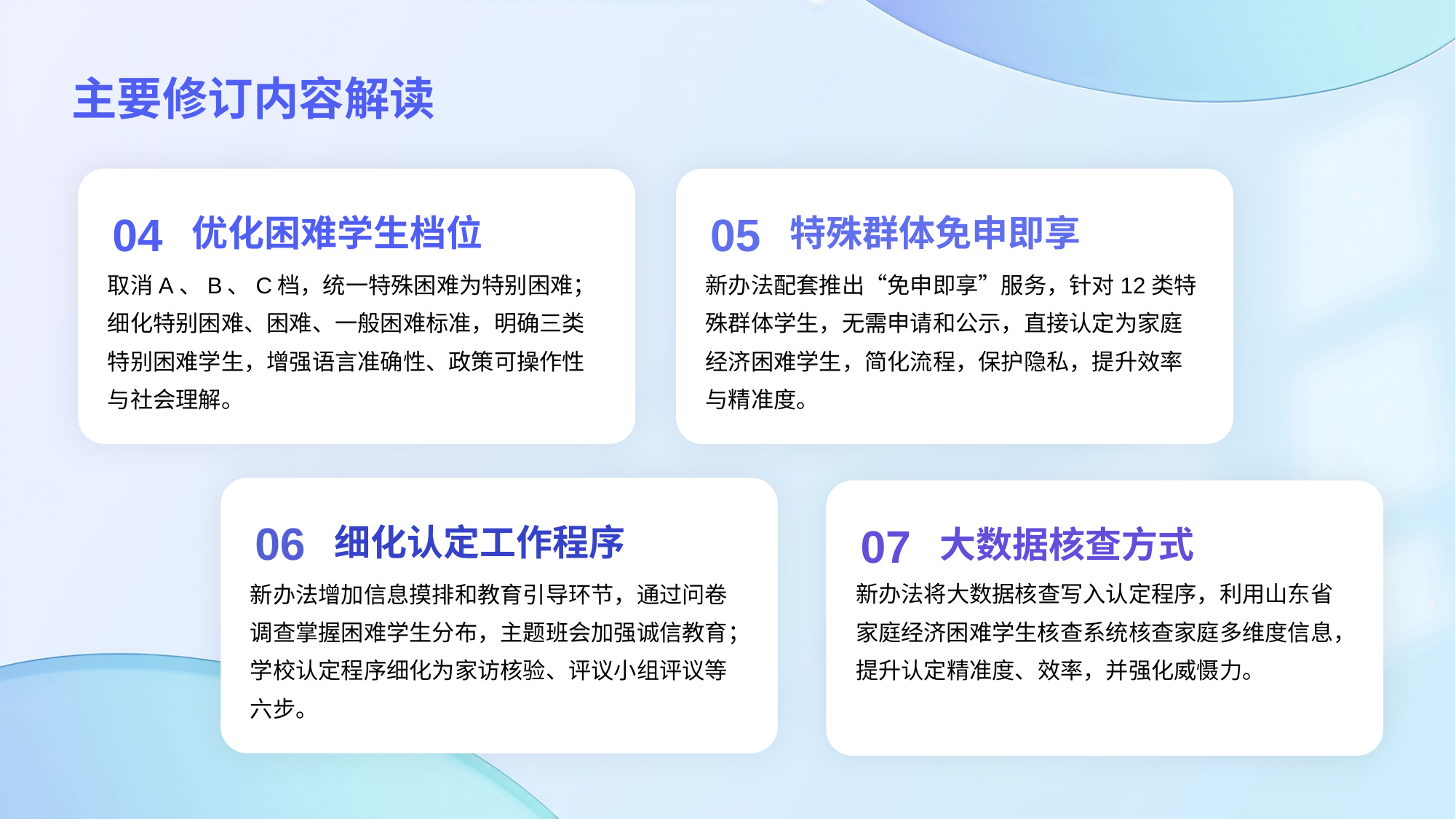

主要修订内容解读

04
05
优化困难学生档位
特殊群体免申即享
取消A、B、C档，统一特殊困难为特别困难；细化特别困难、困难、一般困难标准，明确三类特别困难学生，增强语言准确性、政策可操作性与社会理解。
新办法配套推出“免申即享”服务，针对12类特殊群体学生，无需申请和公示，直接认定为家庭经济困难学生，简化流程，保护隐私，提升效率与精准度。

06
07
细化认定工作程序
大数据核查方式
新办法增加信息摸排和教育引导环节，通过问卷调查掌握困难学生分布，主题班会加强诚信教育；学校认定程序细化为家访核验、评议小组评议等六步。
新办法将大数据核查写入认定程序，利用山东省家庭经济困难学生核查系统核查家庭多维度信息，提升认定精准度、效率，并强化威慑力。